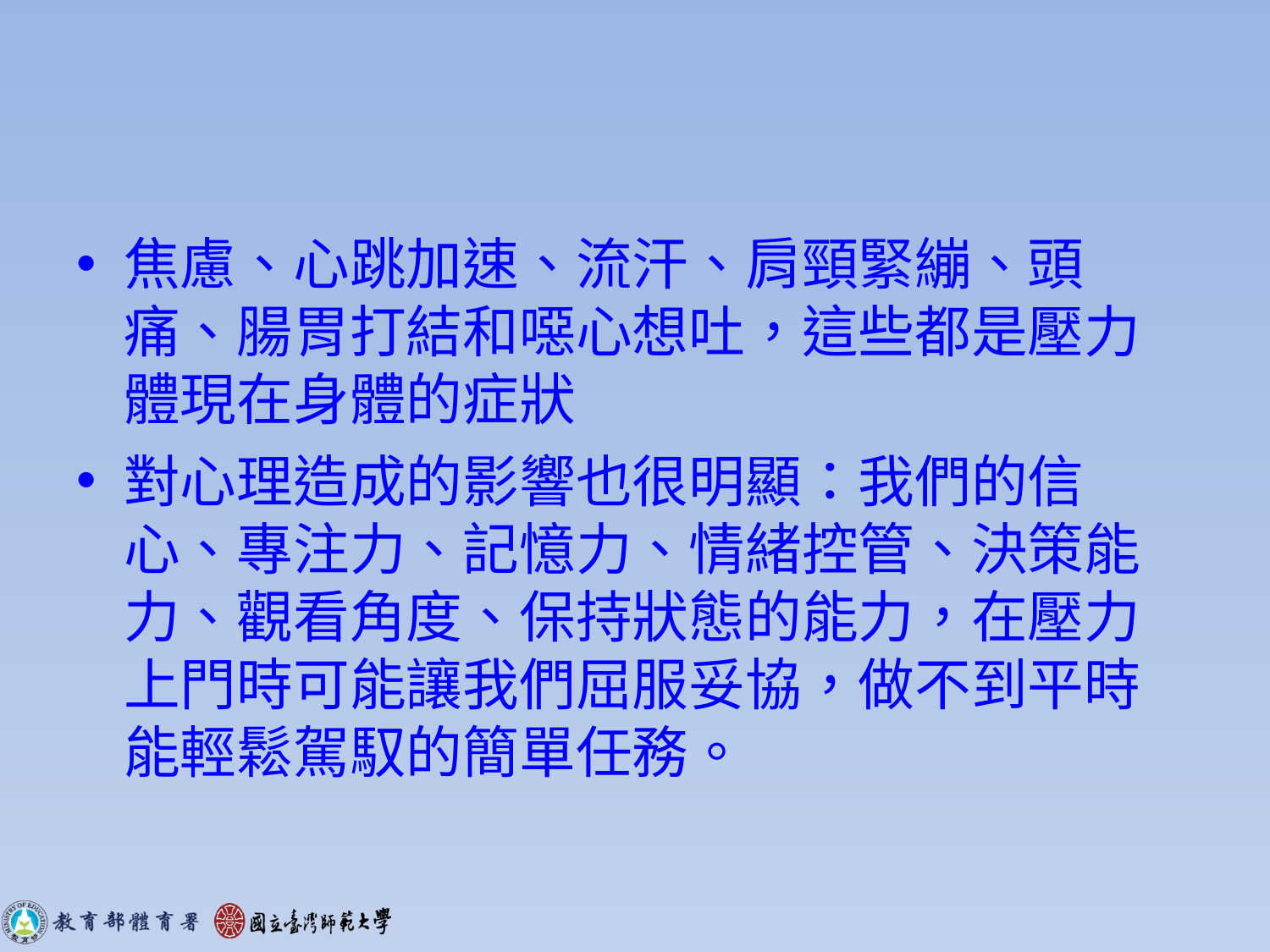

#
焦慮、心跳加速、流汗、肩頸緊繃、頭痛、腸胃打結和噁心想吐，這些都是壓力體現在身體的症狀
對心理造成的影響也很明顯：我們的信心、專注力、記憶力、情緒控管、決策能力、觀看角度、保持狀態的能力，在壓力上門時可能讓我們屈服妥協，做不到平時能輕鬆駕馭的簡單任務。